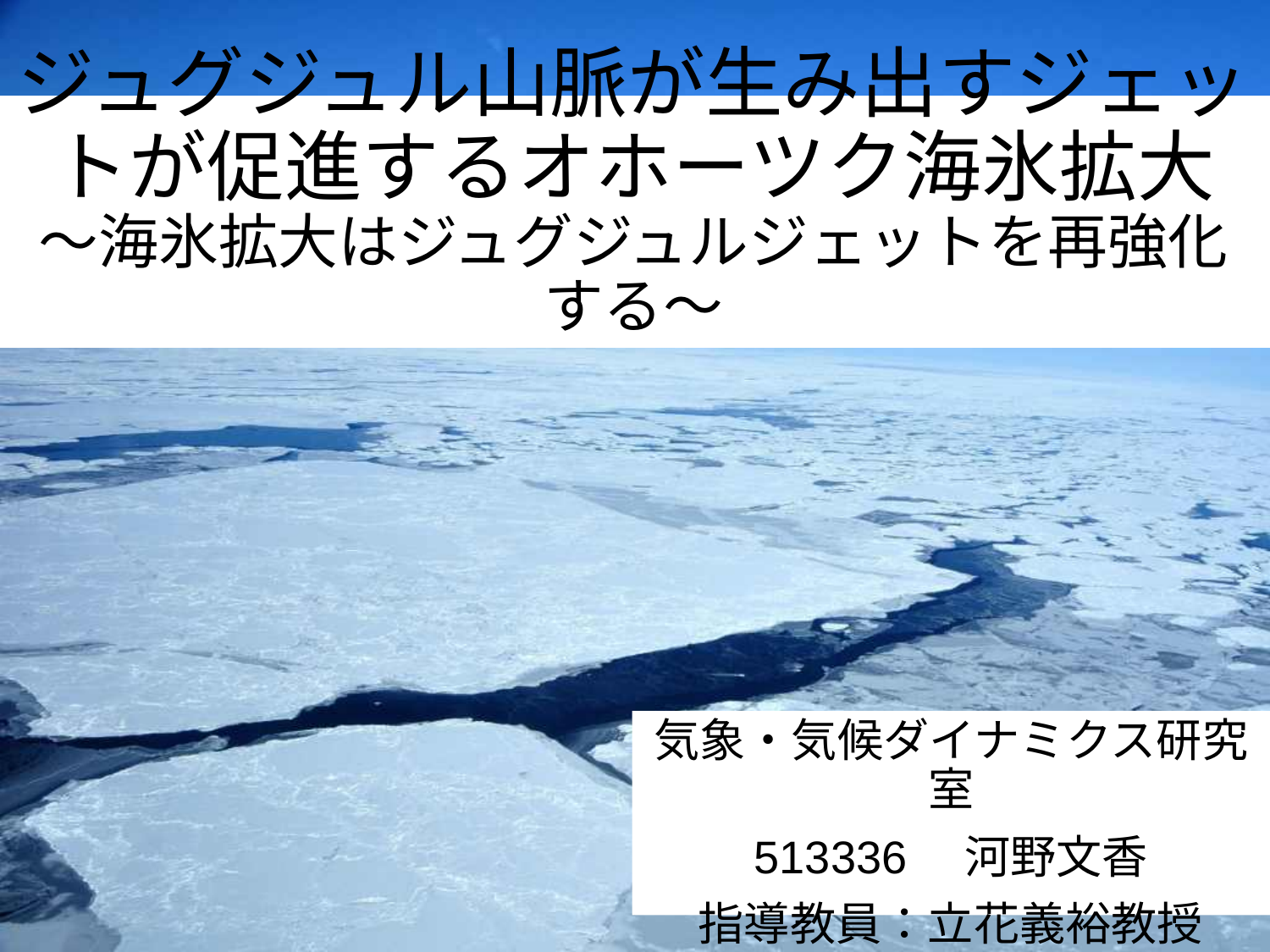

# ジュグジュル山脈が生み出すジェットが促進するオホーツク海氷拡大 ～海氷拡大はジュグジュルジェットを再強化する～
気象・気候ダイナミクス研究室
513336　河野文香
指導教員：立花義裕教授